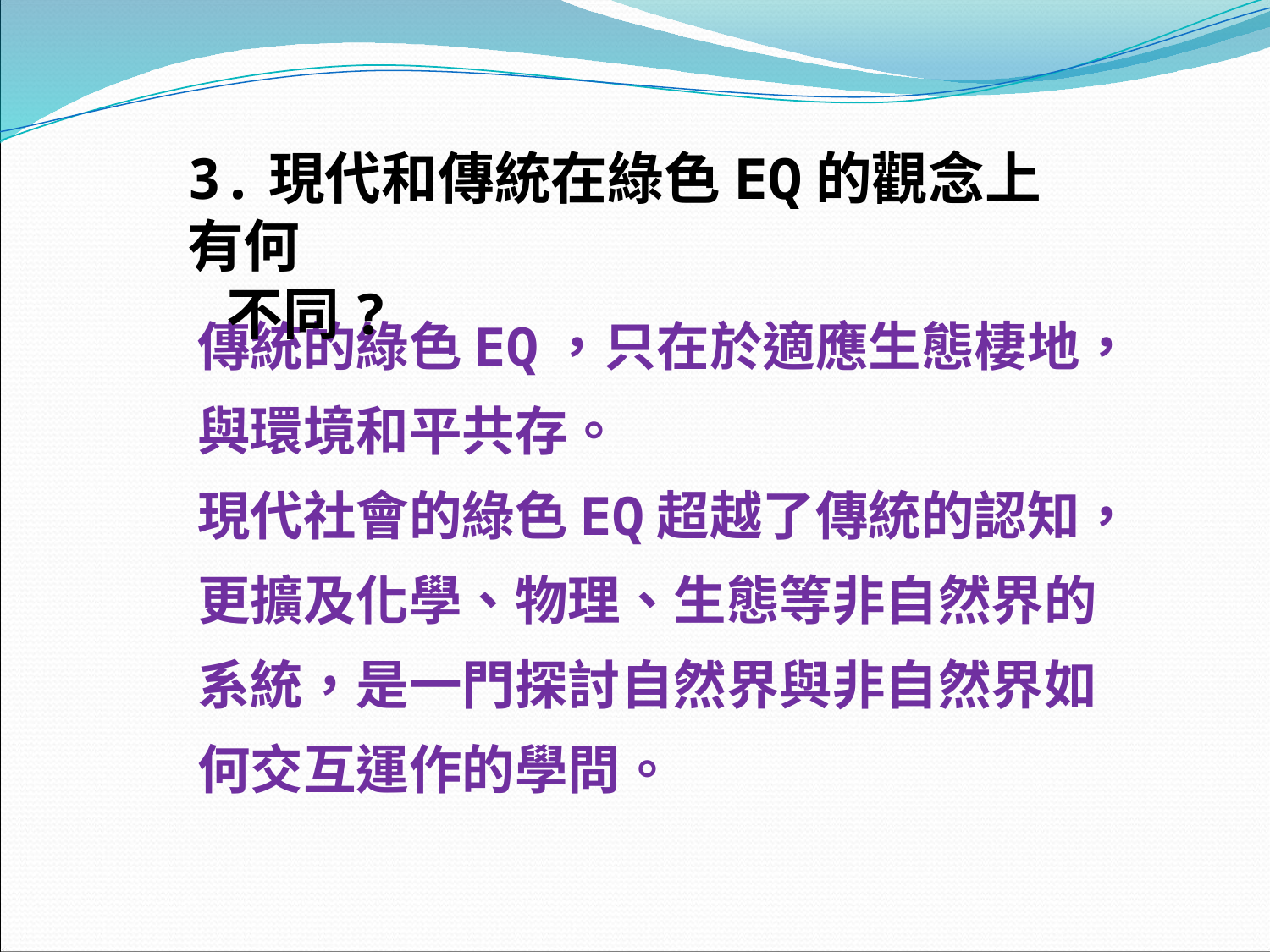

3.現代和傳統在綠色EQ的觀念上有何
  不同?
傳統的綠色EQ，只在於適應生態棲地，與環境和平共存。
現代社會的綠色EQ超越了傳統的認知，更擴及化學、物理、生態等非自然界的系統，是一門探討自然界與非自然界如何交互運作的學問。